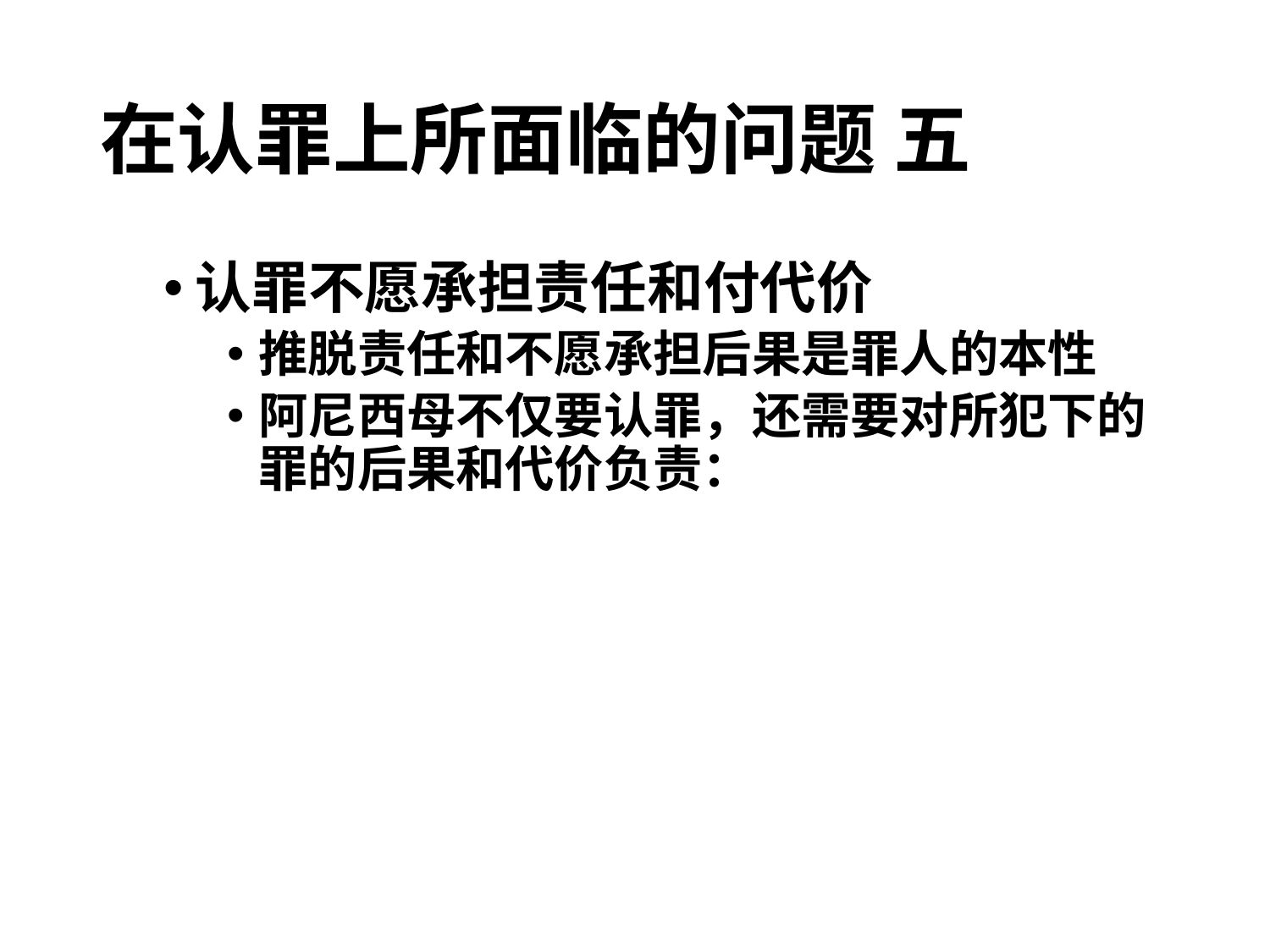

# 在认罪上所面临的问题 五
认罪不愿承担责任和付代价
推脱责任和不愿承担后果是罪人的本性
阿尼西母不仅要认罪，还需要对所犯下的罪的后果和代价负责：